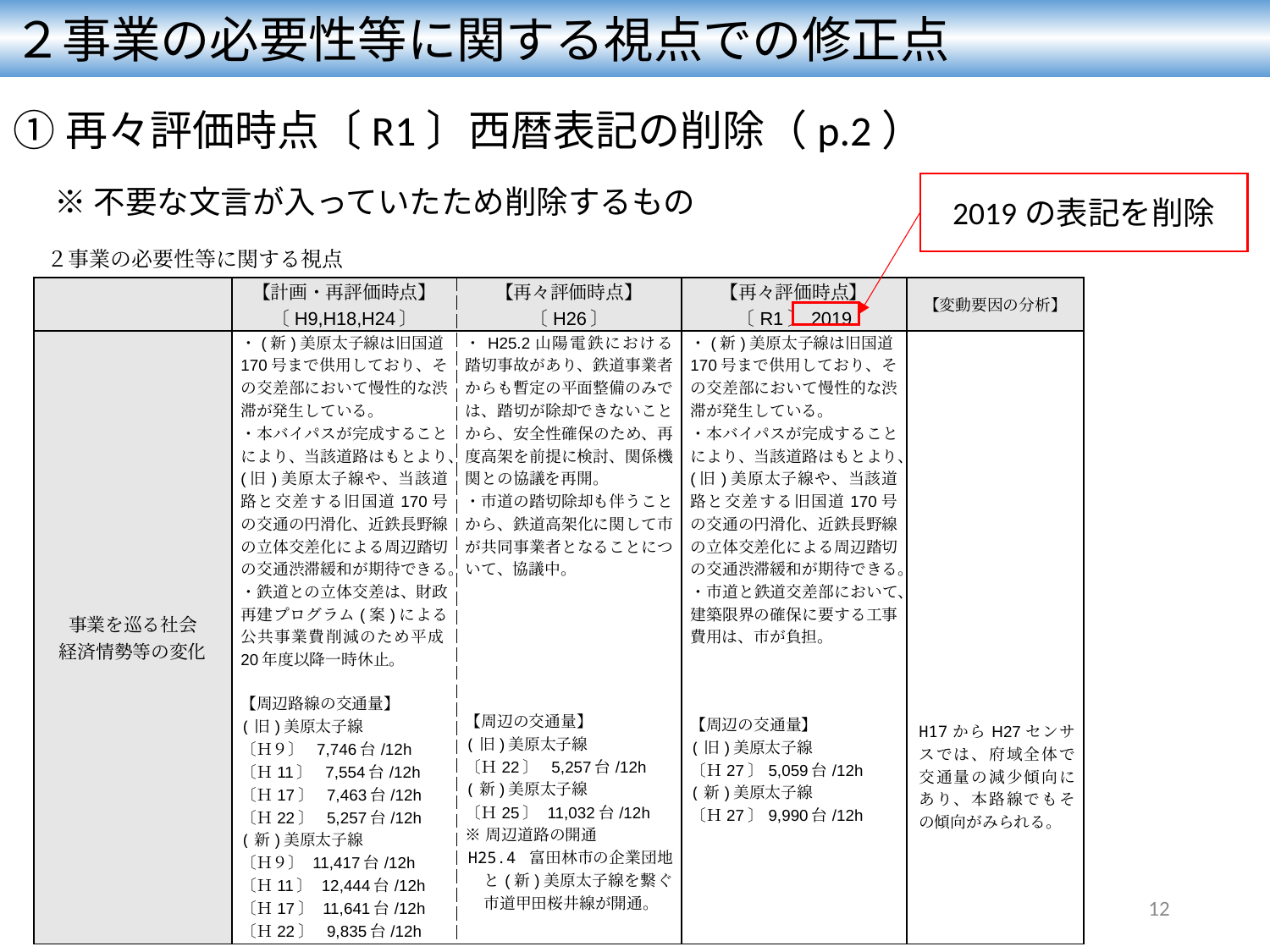

２事業の必要性等に関する視点での修正点
# ①再々評価時点〔R1〕西暦表記の削除（p.2）
2019の表記を削除
※不要な文言が入っていたため削除するもの
２事業の必要性等に関する視点
|  | 【計画・再評価時点】 〔H9,H18,H24〕 | 【再々評価時点】 〔H26〕 | 【再々評価時点】 〔R1〕2019 | 【変動要因の分析】 |
| --- | --- | --- | --- | --- |
| 事業を巡る社会 経済情勢等の変化 | ・(新)美原太子線は旧国道170号まで供用しており、その交差部において慢性的な渋滞が発生している。 ・本バイパスが完成することにより、当該道路はもとより、(旧)美原太子線や、当該道路と交差する旧国道170号の交通の円滑化、近鉄長野線の立体交差化による周辺踏切の交通渋滞緩和が期待できる。 ・鉄道との立体交差は、財政再建プログラム(案)による公共事業費削減のため平成20年度以降一時休止。　   【周辺路線の交通量】 (旧)美原太子線 〔Ｈ９〕 7,746台/12h 〔Ｈ11〕 7,554台/12h 〔Ｈ17〕 7,463台/12h 〔Ｈ22〕 5,257台/12h (新)美原太子線 〔Ｈ９〕 11,417台/12h 〔Ｈ11〕 12,444台/12h 〔Ｈ17〕 11,641台/12h 〔Ｈ22〕 9,835台/12h | ・H25.2山陽電鉄における踏切事故があり、鉄道事業者からも暫定の平面整備のみでは、踏切が除却できないことから、安全性確保のため、再度高架を前提に検討、関係機関との協議を再開。 ・市道の踏切除却も伴うことから、鉄道高架化に関して市が共同事業者となることについて、協議中。             【周辺の交通量】 (旧)美原太子線 〔Ｈ22〕 5,257台/12h (新)美原太子線 〔Ｈ25〕 11,032台/12h ※周辺道路の開通 H25.4 富田林市の企業団地と(新)美原太子線を繋ぐ市道甲田桜井線が開通。 | ・(新)美原太子線は旧国道170号まで供用しており、その交差部において慢性的な渋滞が発生している。 ・本バイパスが完成することにより、当該道路はもとより、(旧)美原太子線や、当該道路と交差する旧国道170号の交通の円滑化、近鉄長野線の立体交差化による周辺踏切の交通渋滞緩和が期待できる。 ・市道と鉄道交差部において、建築限界の確保に要する工事費用は、市が負担。       【周辺の交通量】 (旧)美原太子線 〔Ｈ27〕5,059台/12h (新)美原太子線 〔Ｈ27〕9,990台/12h | H17からH27センサスでは、府域全体で交通量の減少傾向にあり、本路線でもその傾向がみられる。 |

12